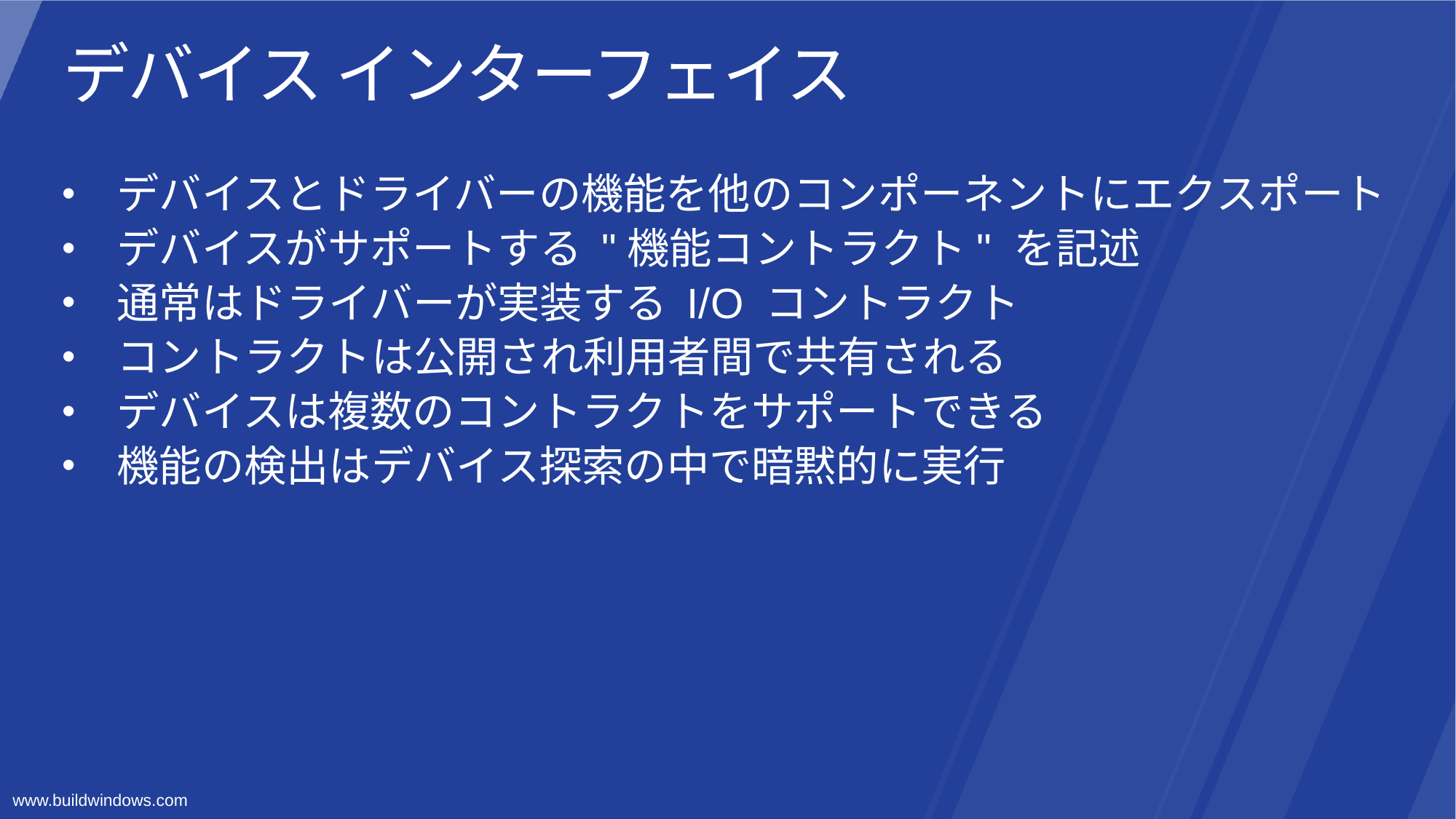

# デバイス インターフェイス
デバイスとドライバーの機能を他のコンポーネントにエクスポート
デバイスがサポートする "機能コントラクト" を記述
通常はドライバーが実装する I/O コントラクト
コントラクトは公開され利用者間で共有される
デバイスは複数のコントラクトをサポートできる
機能の検出はデバイス探索の中で暗黙的に実行